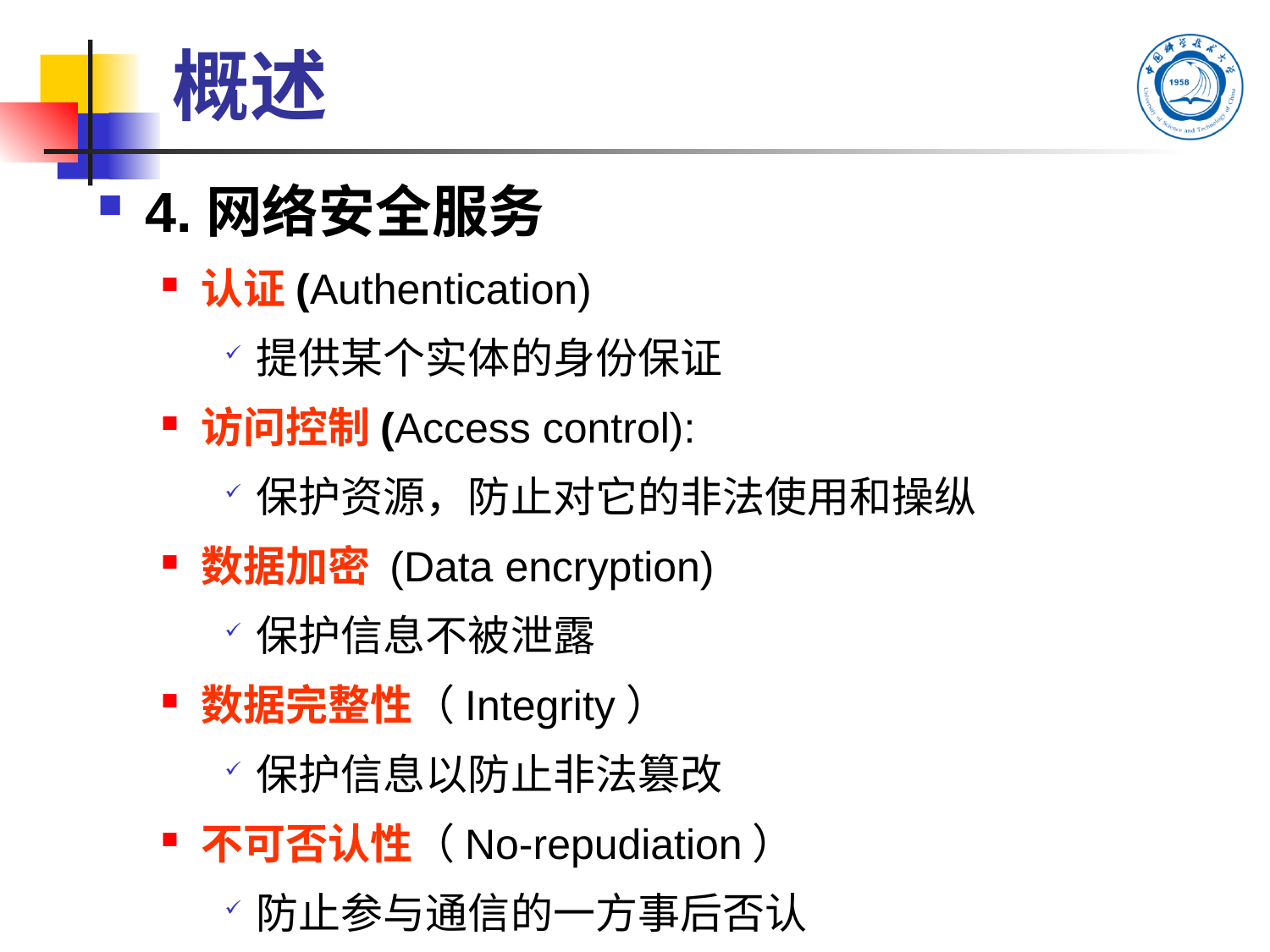

# 概述
4.网络安全服务
认证(Authentication)
提供某个实体的身份保证
访问控制(Access control):
保护资源，防止对它的非法使用和操纵
数据加密 (Data encryption)
保护信息不被泄露
数据完整性（Integrity）
保护信息以防止非法篡改
不可否认性（No-repudiation）
防止参与通信的一方事后否认